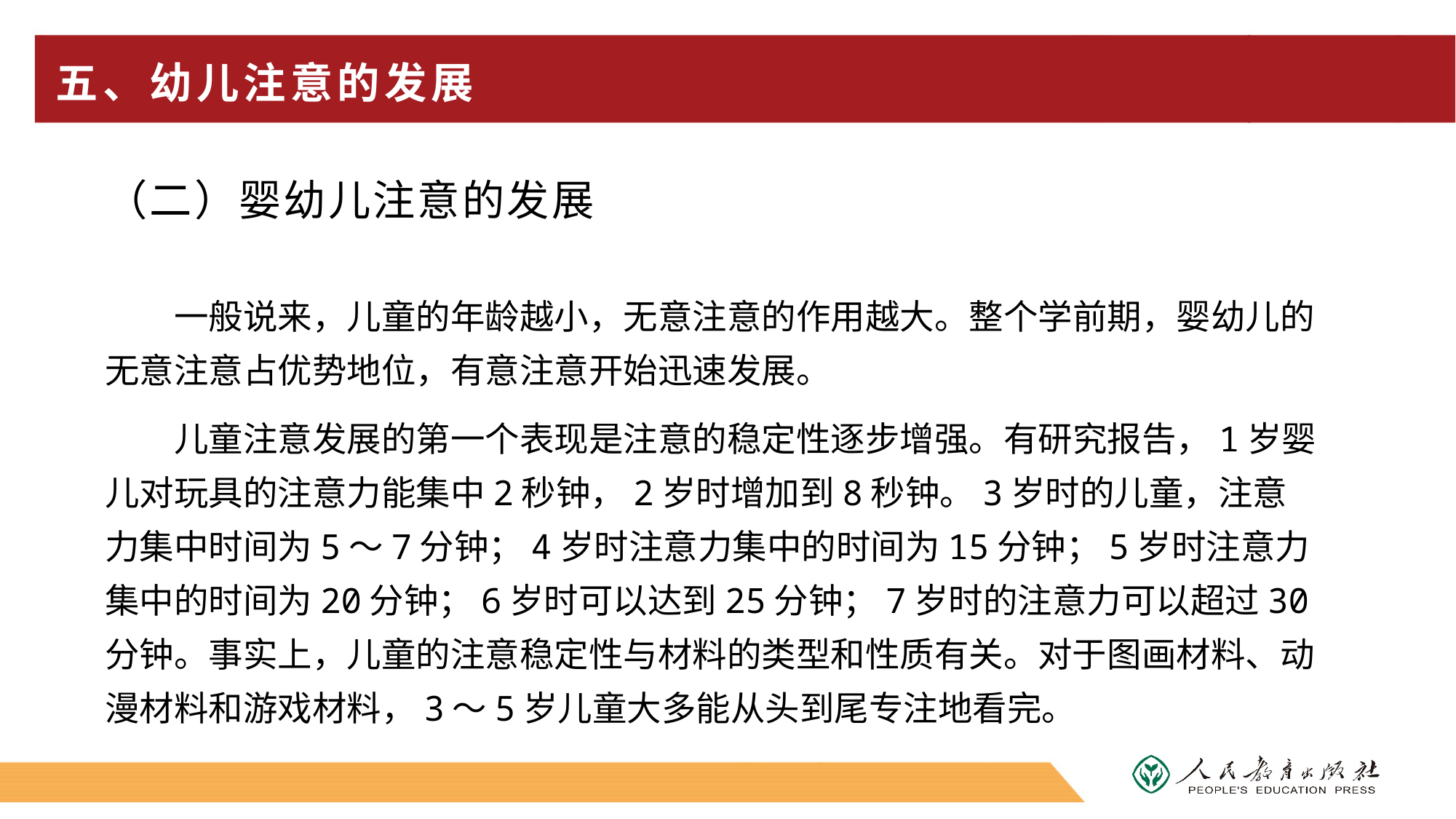

# 五、幼儿注意的发展
（二）婴幼儿注意的发展
一般说来，儿童的年龄越小，无意注意的作用越大。整个学前期，婴幼儿的无意注意占优势地位，有意注意开始迅速发展。
儿童注意发展的第一个表现是注意的稳定性逐步增强。有研究报告，1岁婴儿对玩具的注意力能集中2秒钟，2岁时增加到8秒钟。3岁时的儿童，注意力集中时间为5～7分钟；4岁时注意力集中的时间为15分钟；5岁时注意力集中的时间为20分钟；6岁时可以达到25分钟；7岁时的注意力可以超过30分钟。事实上，儿童的注意稳定性与材料的类型和性质有关。对于图画材料、动漫材料和游戏材料，3～5岁儿童大多能从头到尾专注地看完。